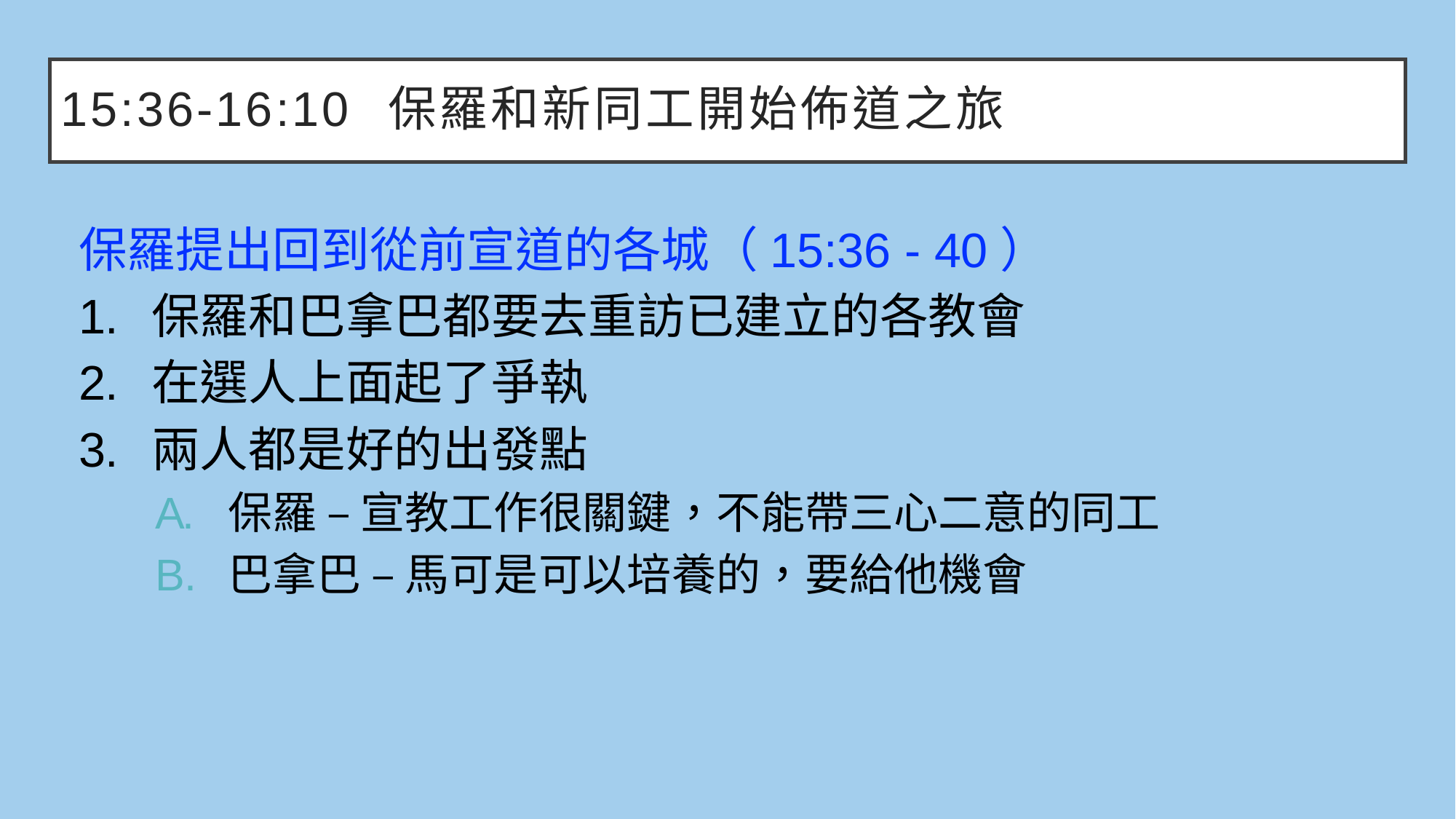

# 15:36-16:10	保羅和新同工開始佈道之旅
保羅提出回到從前宣道的各城（15:36 - 40）
保羅和巴拿巴都要去重訪已建立的各教會
在選人上面起了爭執
兩人都是好的出發點
保羅 – 宣教工作很關鍵，不能帶三心二意的同工
巴拿巴 – 馬可是可以培養的，要給他機會